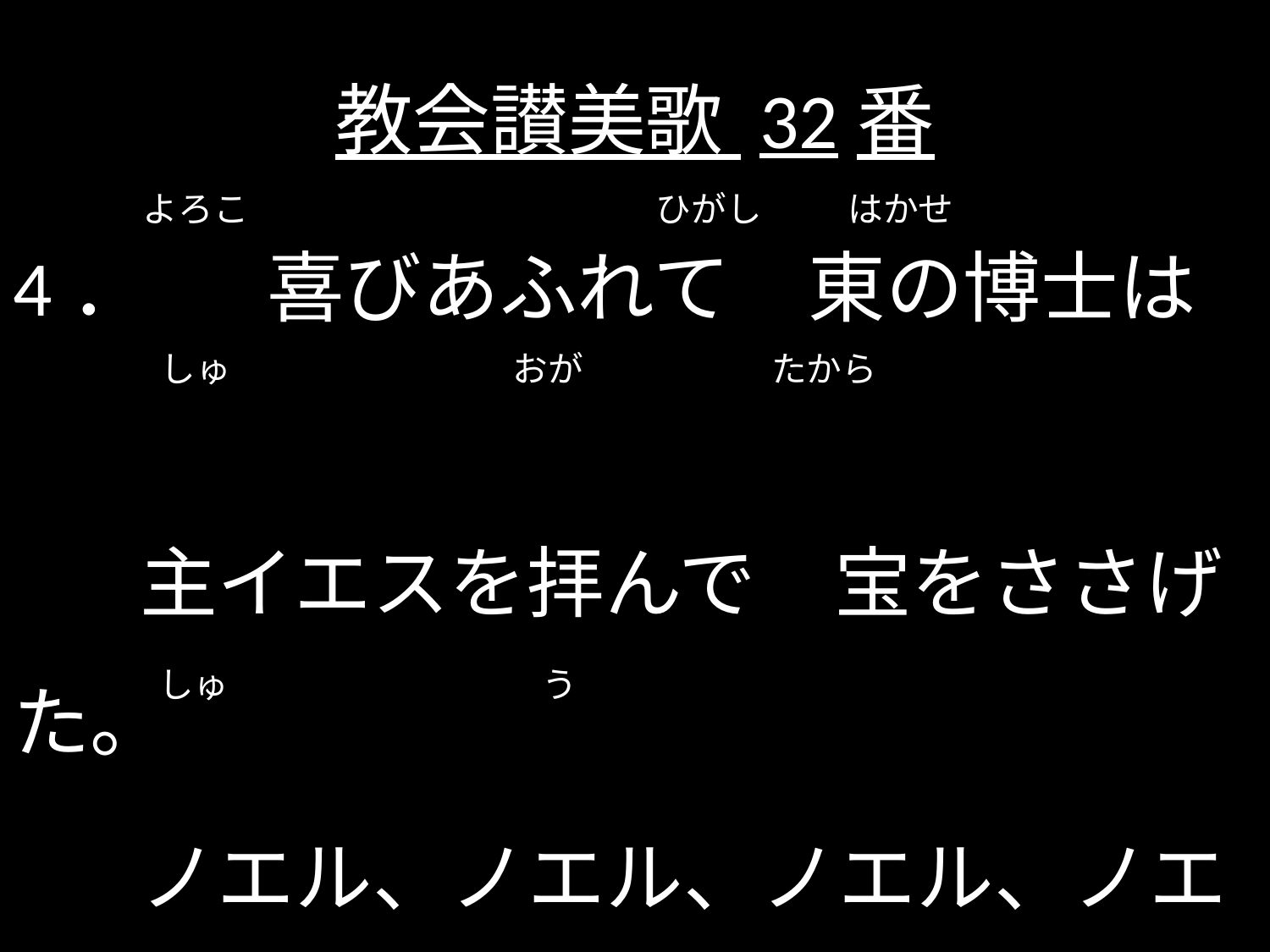

# 教会讃美歌 32番
      よろこ                                                    ひがし           はかせ
4． 	喜びあふれて　東の博士は
	主イエスを拝んで　宝をささげた。
	ノエル、ノエル、ノエル、ノエル
	主イエスは生まれた。
       しゅ                                    おが                        たから
        しゅ                                        う